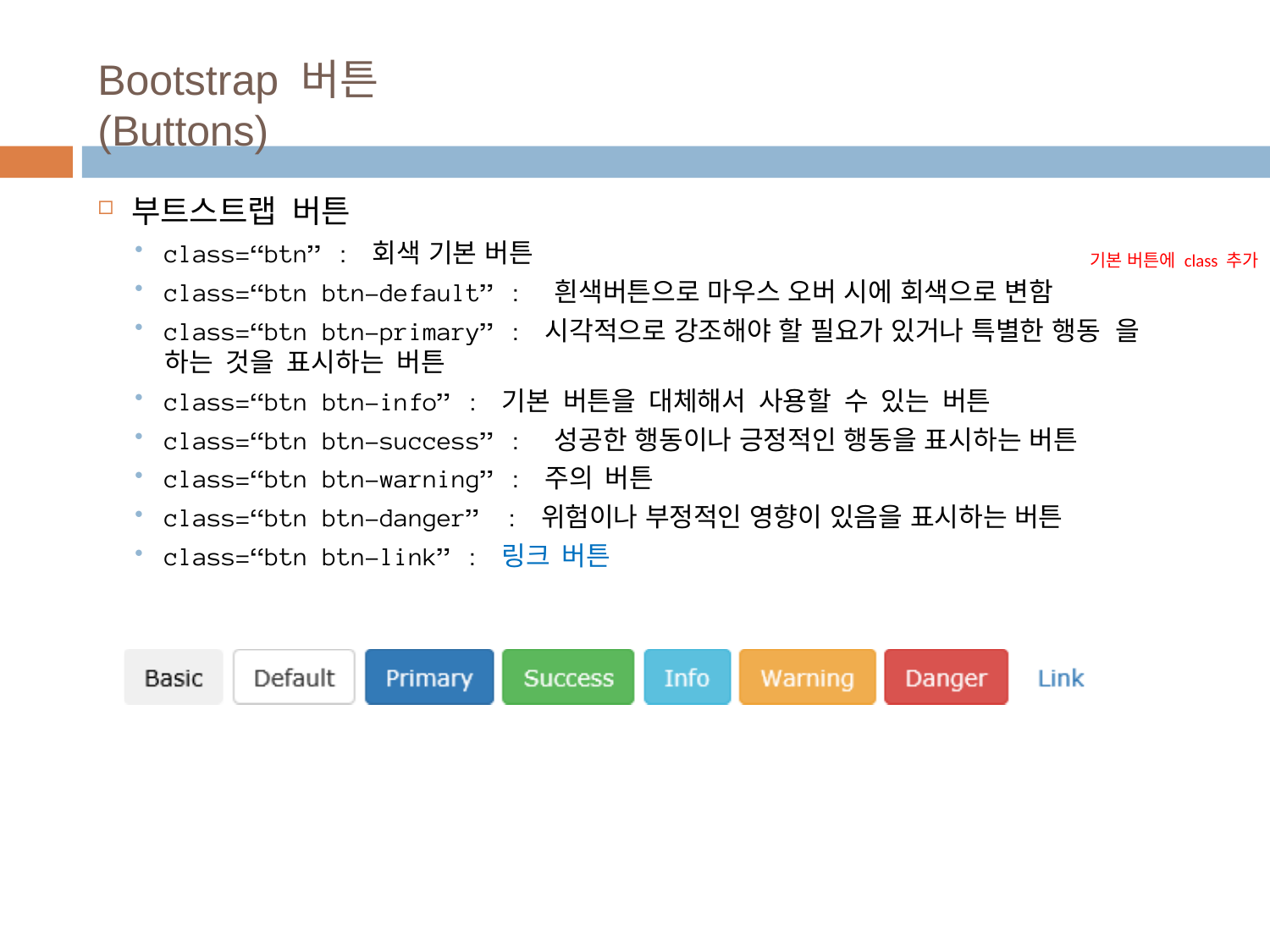

# Bootstrap 버튼(Buttons)
부트스트랩 버튼
class=“btn” : 회색 기본 버튼
class=“btn btn-default” : 흰색버튼으로 마우스 오버 시에 회색으로 변함
class=“btn btn-primary” : 시각적으로 강조해야 할 필요가 있거나 특별한 행동  을 하는 것을 표시하는 버튼
class=“btn btn-info” : 기본 버튼을 대체해서 사용할 수 있는 버튼
class=“btn btn-success” : 성공한 행동이나 긍정적인 행동을 표시하는 버튼
class=“btn btn-warning” : 주의 버튼
class=“btn btn-danger” : 위험이나 부정적인 영향이 있음을 표시하는 버튼
class=“btn btn-link” : 링크 버튼
기본 버튼에 class 추가